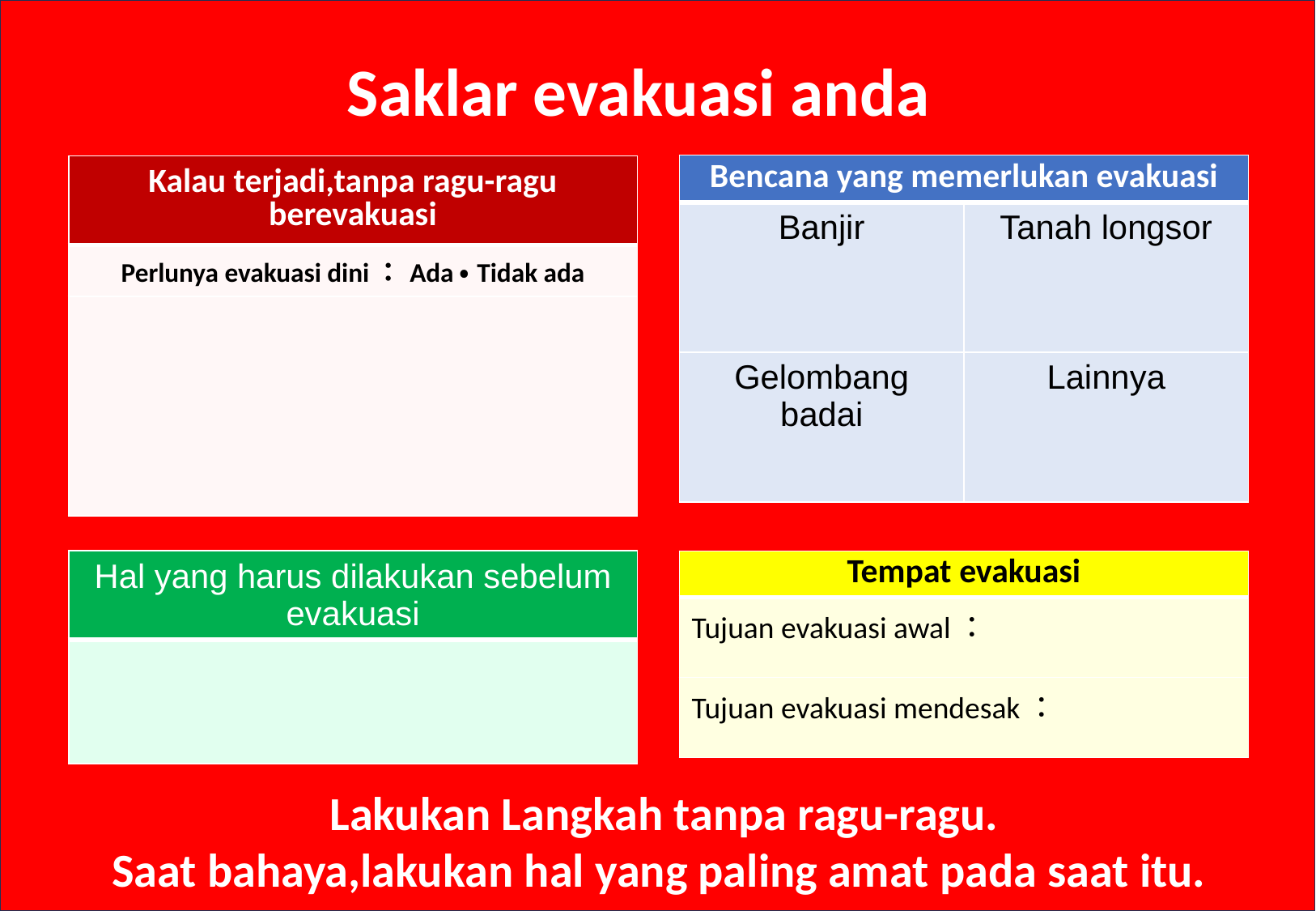

Saklar evakuasi anda
| Bencana yang memerlukan evakuasi |  |
| --- | --- |
| Banjir | Tanah longsor |
| Gelombang badai | Lainnya |
| Kalau terjadi,tanpa ragu-ragu berevakuasi |
| --- |
| Perlunya evakuasi dini：Ada・Tidak ada |
|  |
| Hal yang harus dilakukan sebelum evakuasi |
| --- |
|  |
| Tempat evakuasi |
| --- |
| Tujuan evakuasi awal： |
| Tujuan evakuasi mendesak： |
 Lakukan Langkah tanpa ragu-ragu.
Saat bahaya,lakukan hal yang paling amat pada saat itu.